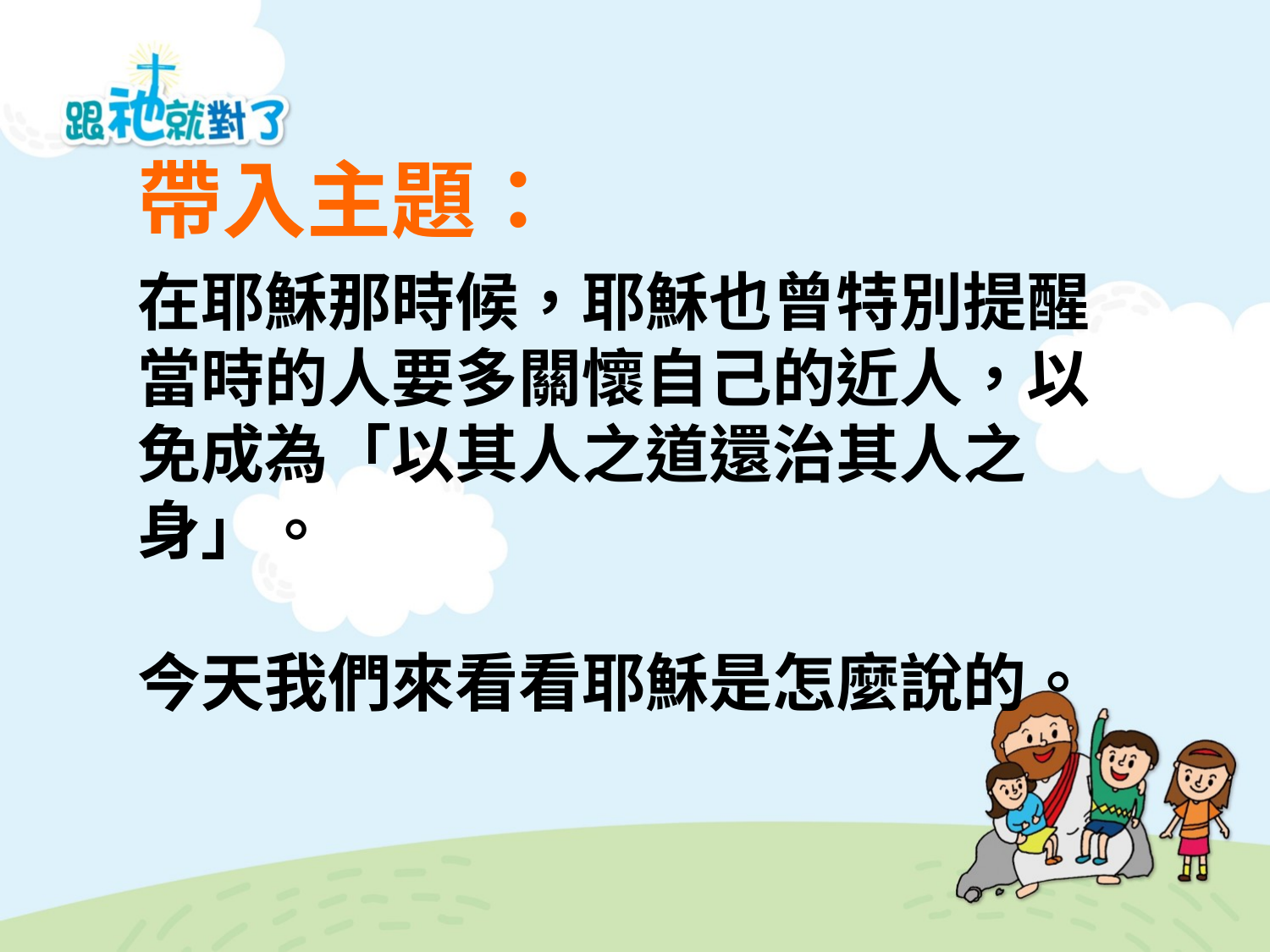

帶入主題：
在耶穌那時候，耶穌也曾特別提醒當時的人要多關懷自己的近人，以免成為「以其人之道還治其人之身」。

今天我們來看看耶穌是怎麼說的。